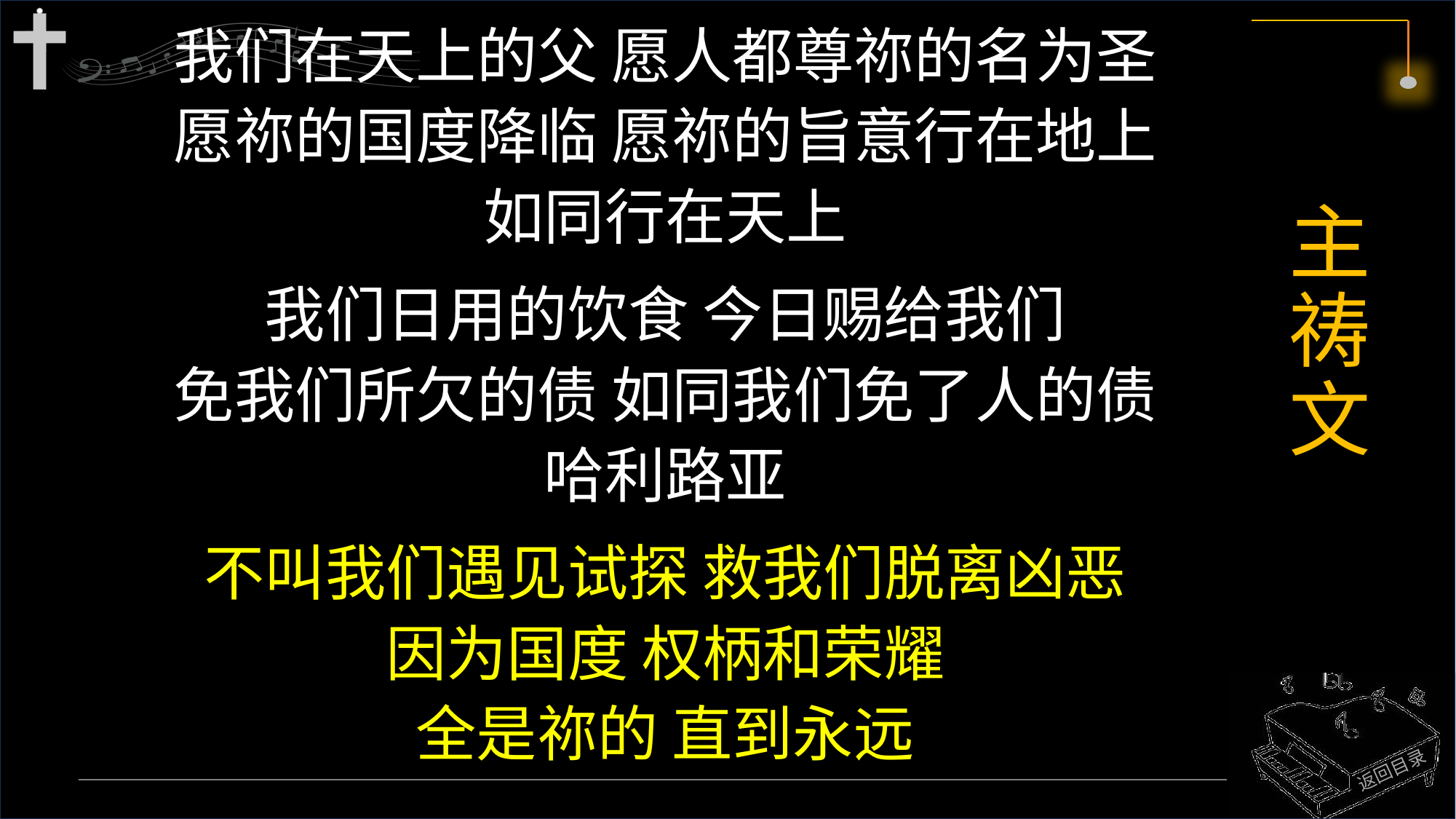

我们在天上的父 愿人都尊祢的名为圣
愿祢的国度降临 愿祢的旨意行在地上
如同行在天上

我们日用的饮食 今日赐给我们
免我们所欠的债 如同我们免了人的债
哈利路亚

不叫我们遇见试探 救我们脱离凶恶
因为国度 权柄和荣耀
全是祢的 直到永远
# 主祷文